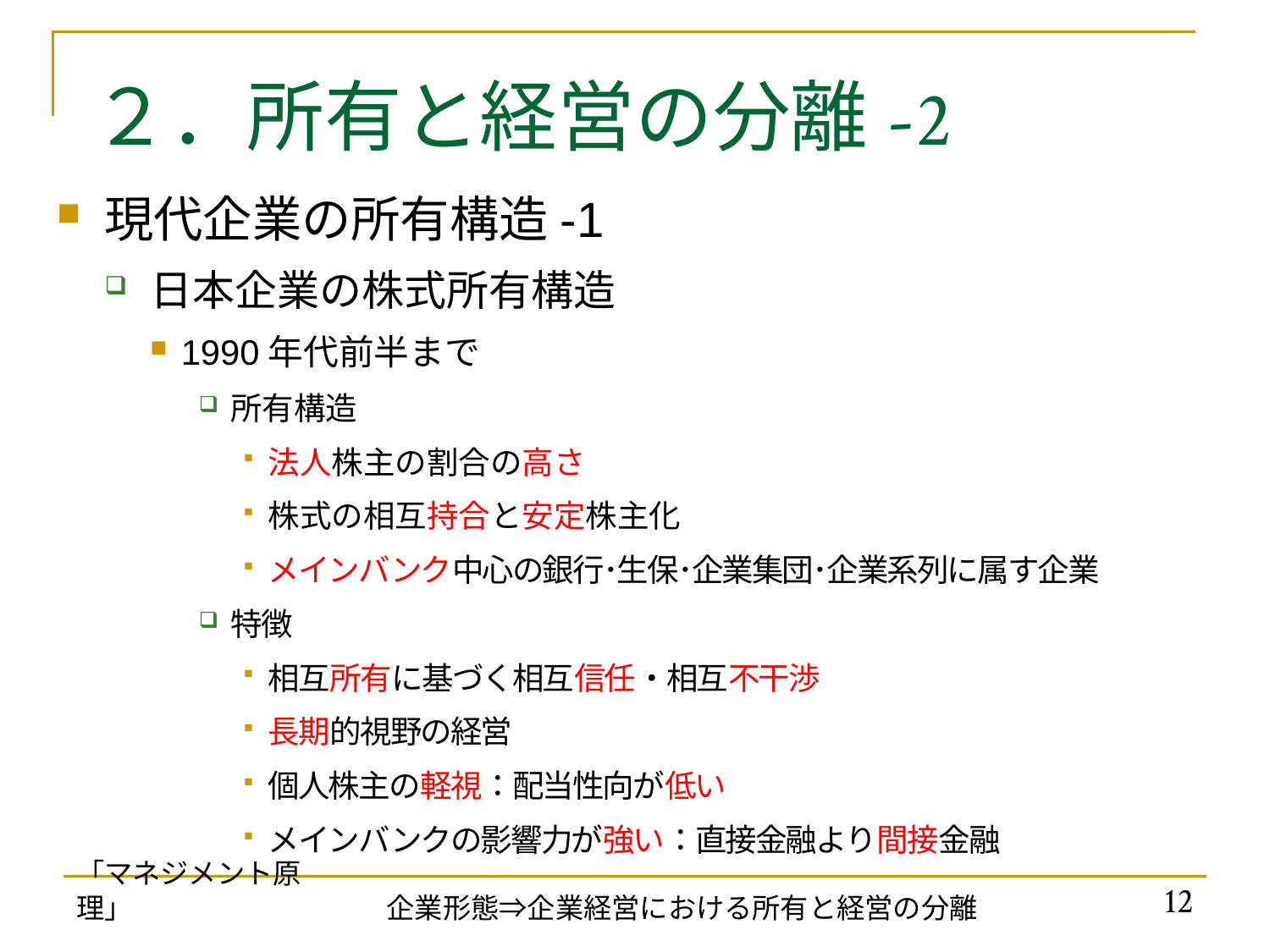

# ２．所有と経営の分離-2
現代企業の所有構造-1
日本企業の株式所有構造
1990年代前半まで
所有構造
法人株主の割合の高さ
株式の相互持合と安定株主化
メインバンク中心の銀行･生保･企業集団･企業系列に属す企業
特徴
相互所有に基づく相互信任・相互不干渉
長期的視野の経営
個人株主の軽視：配当性向が低い
メインバンクの影響力が強い：直接金融より間接金融
「マネジメント原理」
12
企業形態⇒企業経営における所有と経営の分離